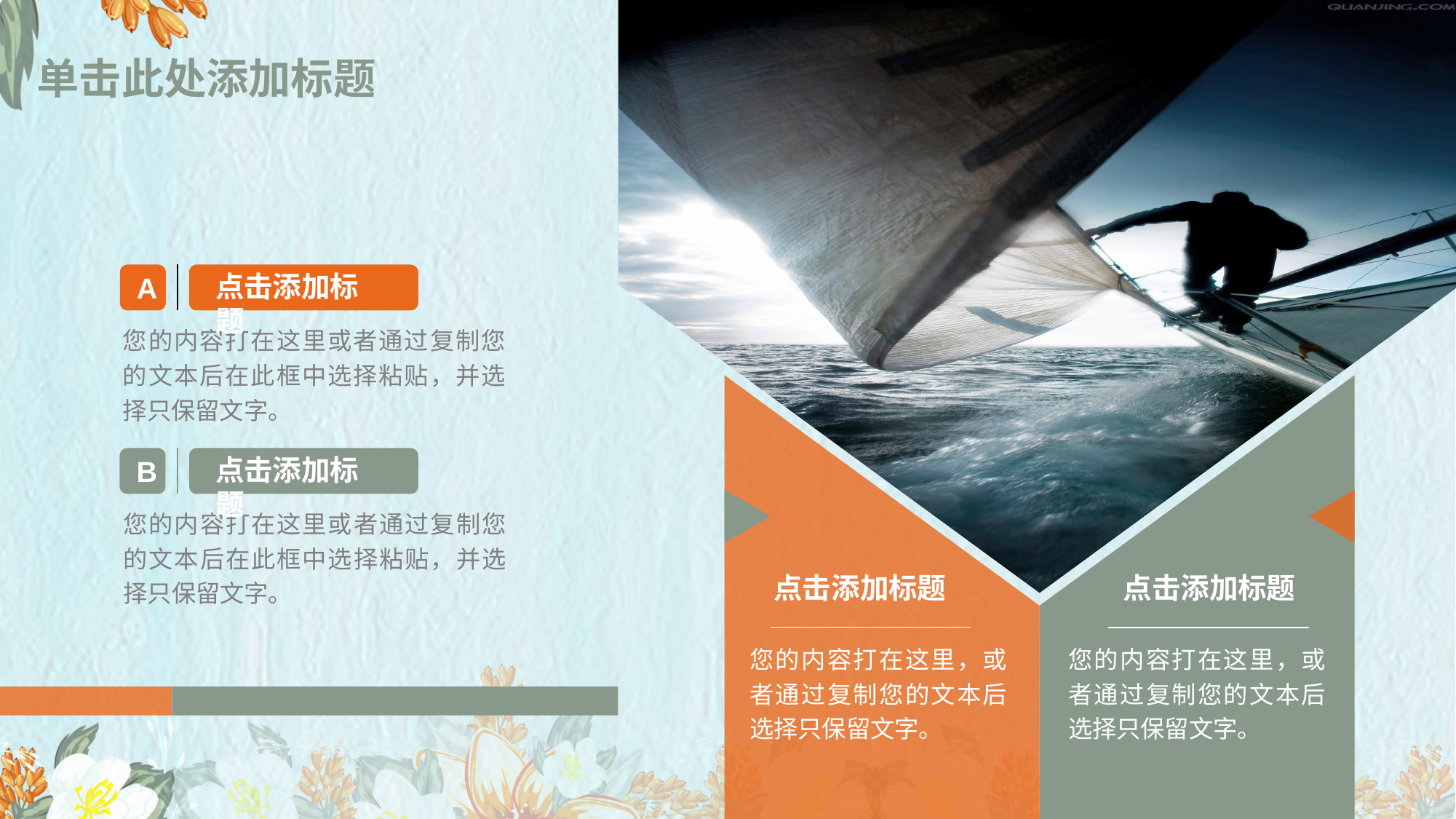

# 单击此处添加标题
点击添加标题

A
您的内容打在这里或者通过复制您的文本后在此框中选择粘贴，并选择只保留文字。

点击添加标题

B

您的内容打在这里或者通过复制您的文本后在此框中选择粘贴，并选择只保留文字。
点击添加标题
您的内容打在这里，或者通过复制您的文本后选择只保留文字。
点击添加标题
您的内容打在这里，或者通过复制您的文本后选择只保留文字。